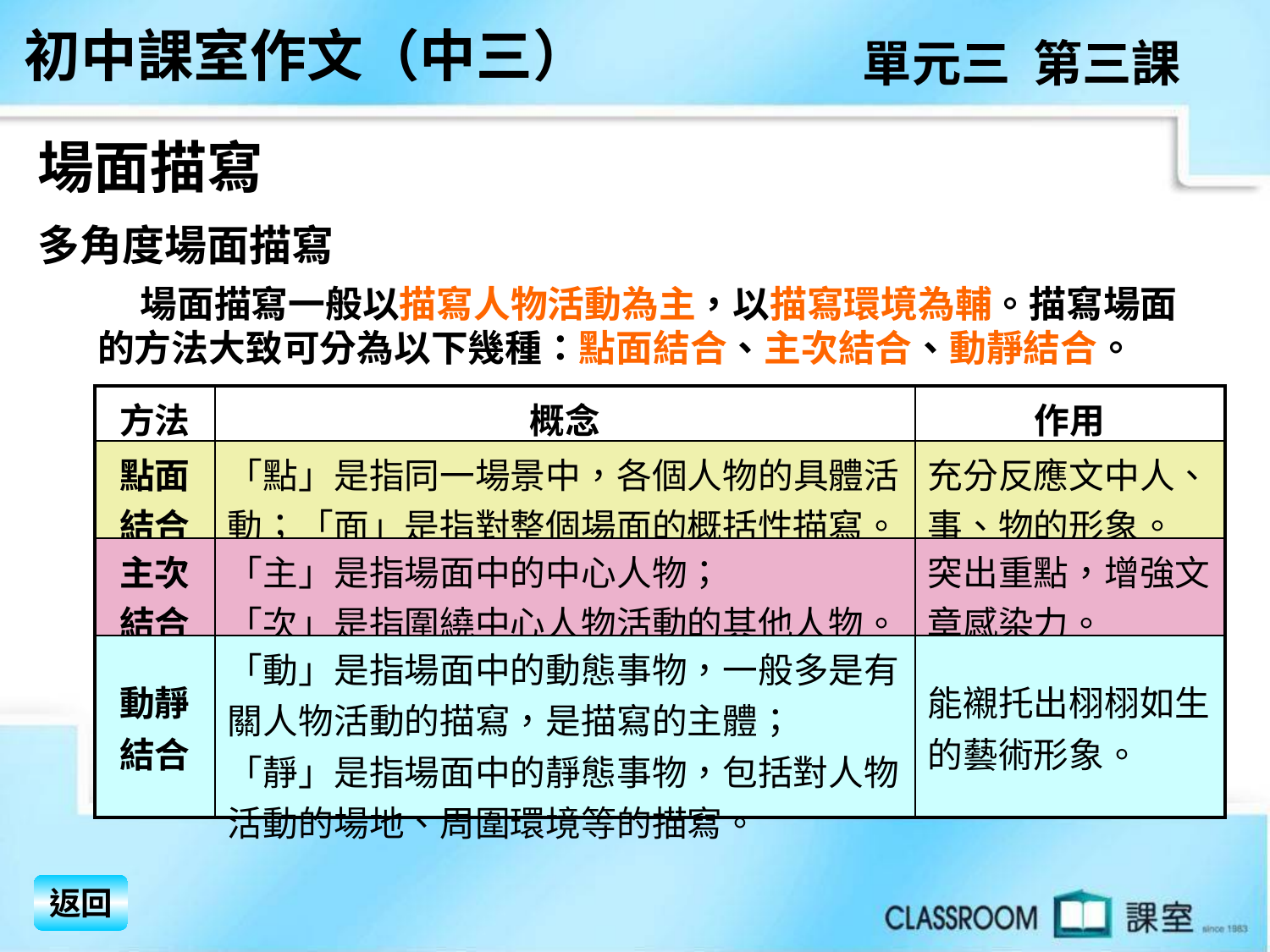

初中課室作文（中三）
單元三  第三課
場面描寫
多角度場面描寫
    場面描寫一般以描寫人物活動為主，以描寫環境為輔。描寫場面的方法大致可分為以下幾種：點面結合、主次結合、動靜結合。
| 方法 | 概念 | 作用 |
| --- | --- | --- |
| 點面結合 | 「點」是指同一場景中，各個人物的具體活動；「面」是指對整個場面的概括性描寫。 | 充分反應文中人、事、物的形象。 |
| 主次結合 | 「主」是指場面中的中心人物； 「次」是指圍繞中心人物活動的其他人物。 | 突出重點，增強文章感染力。 |
| 動靜結合 | 「動」是指場面中的動態事物，一般多是有關人物活動的描寫，是描寫的主體； 「靜」是指場面中的靜態事物，包括對人物活動的場地、周圍環境等的描寫。 | 能襯托出栩栩如生的藝術形象。 |
返回